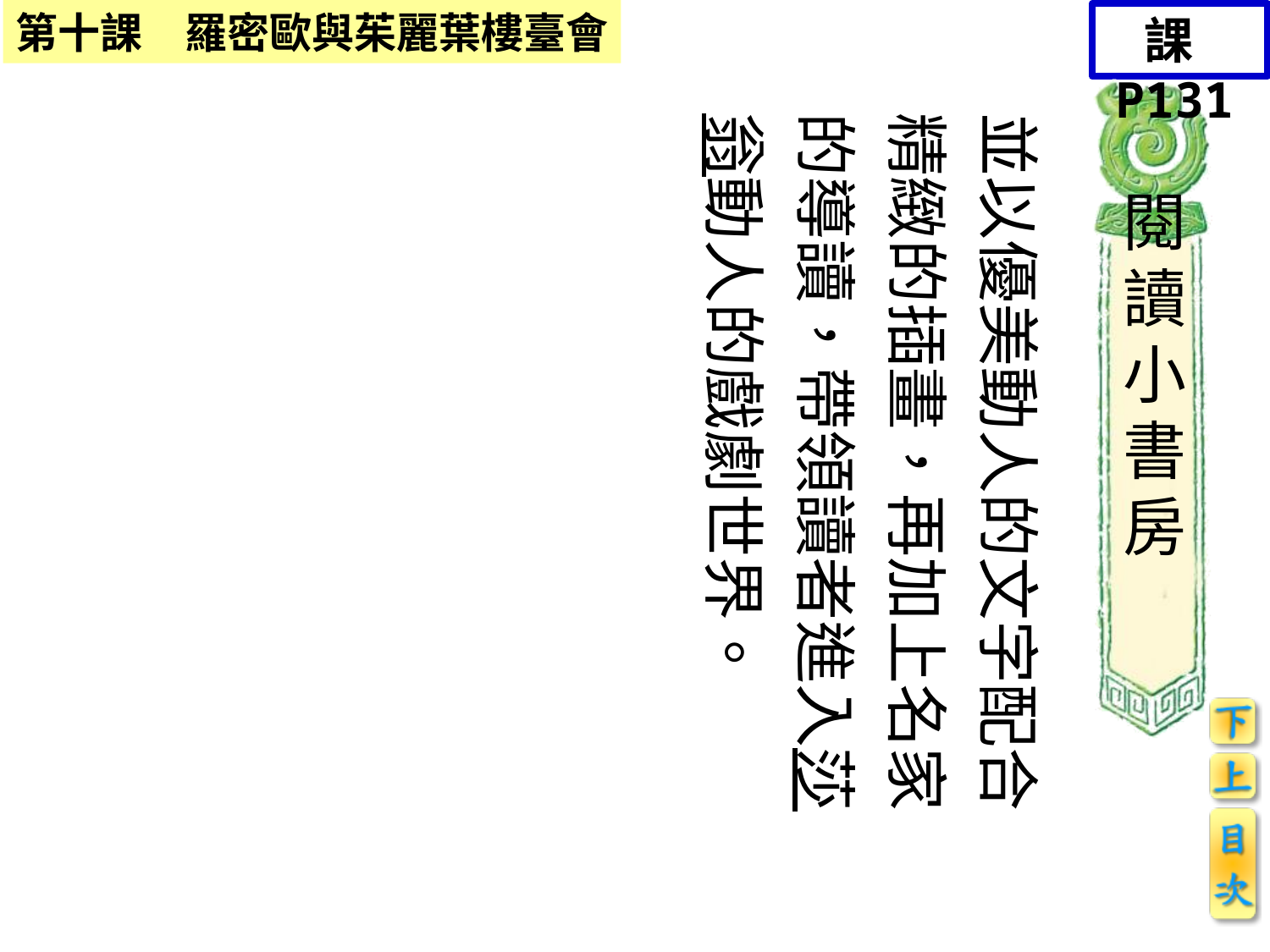

課P131
並以優美動人的文字配合精緻的插畫，再加上名家的導讀，帶領讀者進入莎翁動人的戲劇世界。
閱讀小書房